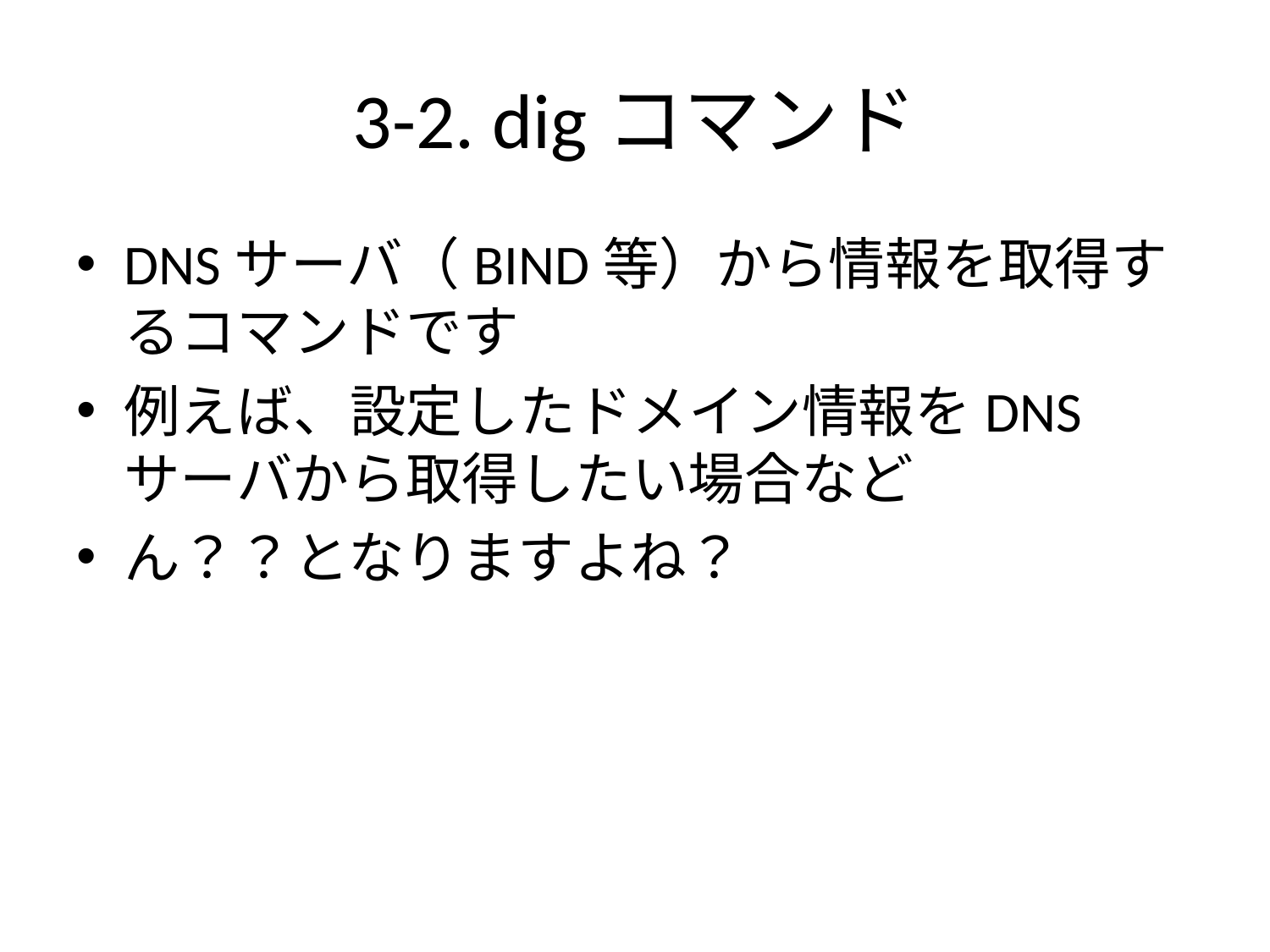

# 3-2. digコマンド
DNSサーバ（BIND等）から情報を取得するコマンドです
例えば、設定したドメイン情報をDNSサーバから取得したい場合など
ん？？となりますよね？